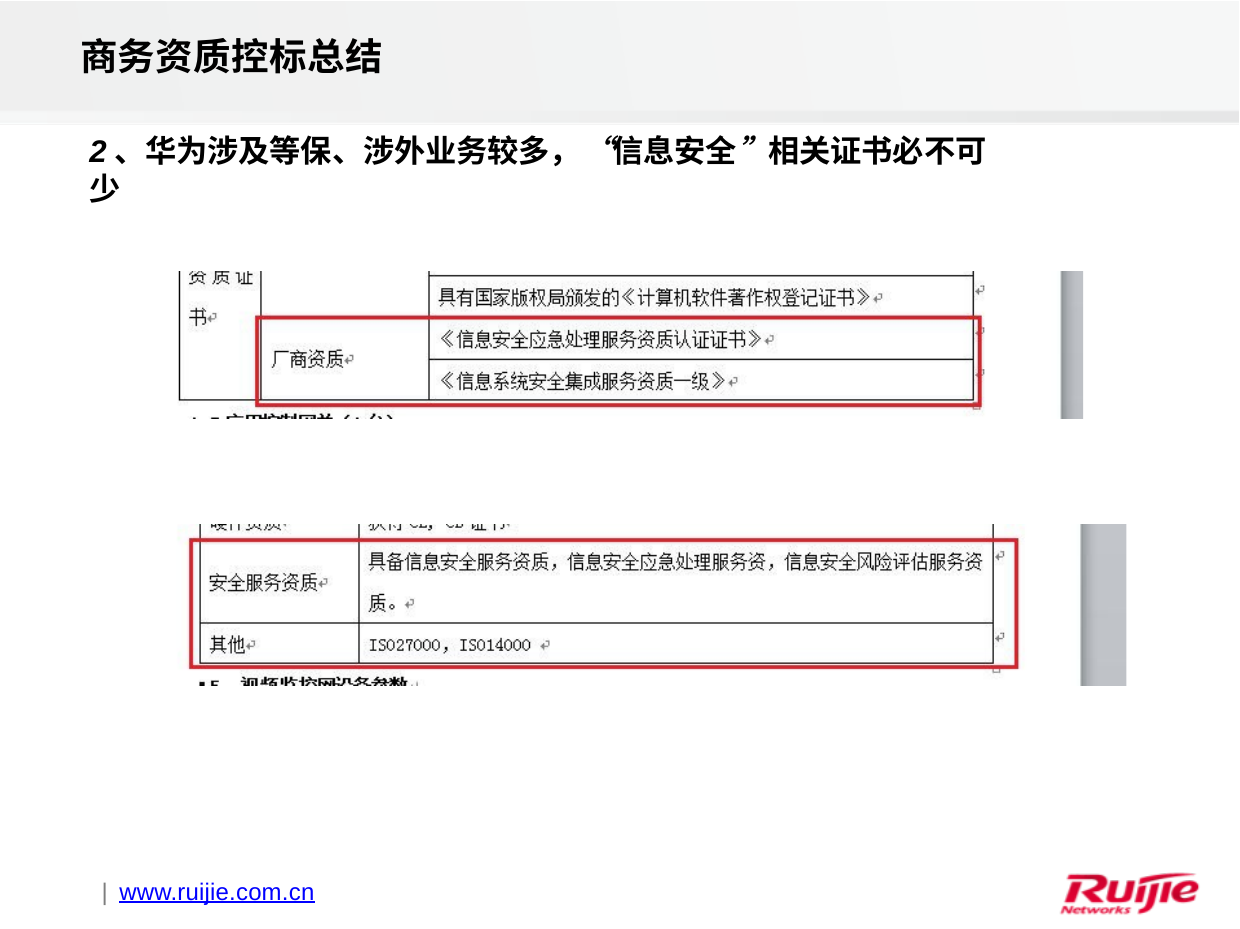

商务资质控标总结

2、华为涉及等保、涉外业务较多，“信息安全”相关证书必不可少

| www.ruijie.com.cn